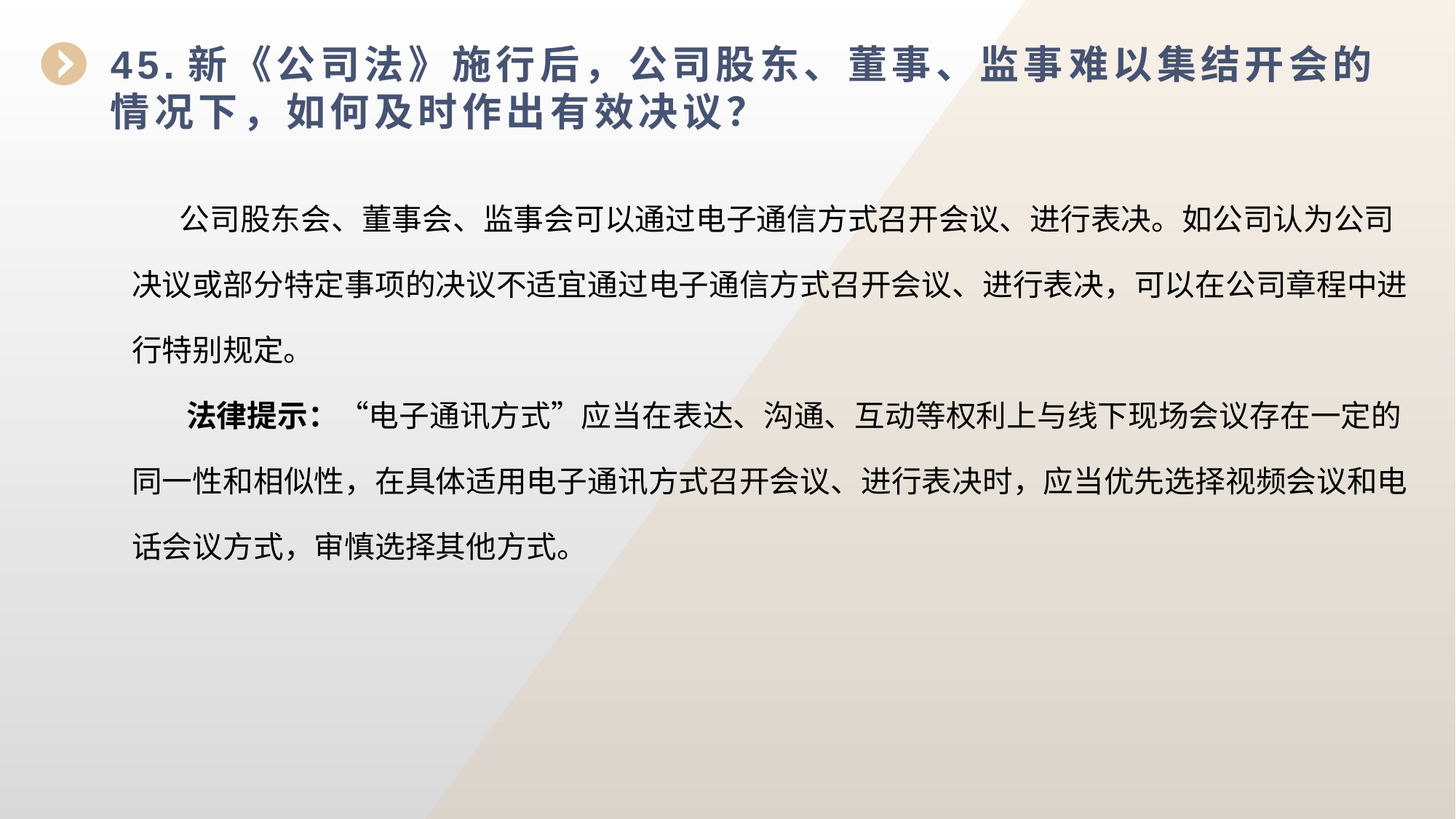

45.新《公司法》施行后，公司股东、董事、监事难以集结开会的情况下，如何及时作出有效决议？

      公司股东会、董事会、监事会可以通过电子通信方式召开会议、进行表决。如公司认为公司决议或部分特定事项的决议不适宜通过电子通信方式召开会议、进行表决，可以在公司章程中进行特别规定。
       法律提示：“电子通讯方式”应当在表达、沟通、互动等权利上与线下现场会议存在一定的同一性和相似性，在具体适用电子通讯方式召开会议、进行表决时，应当优先选择视频会议和电话会议方式，审慎选择其他方式。